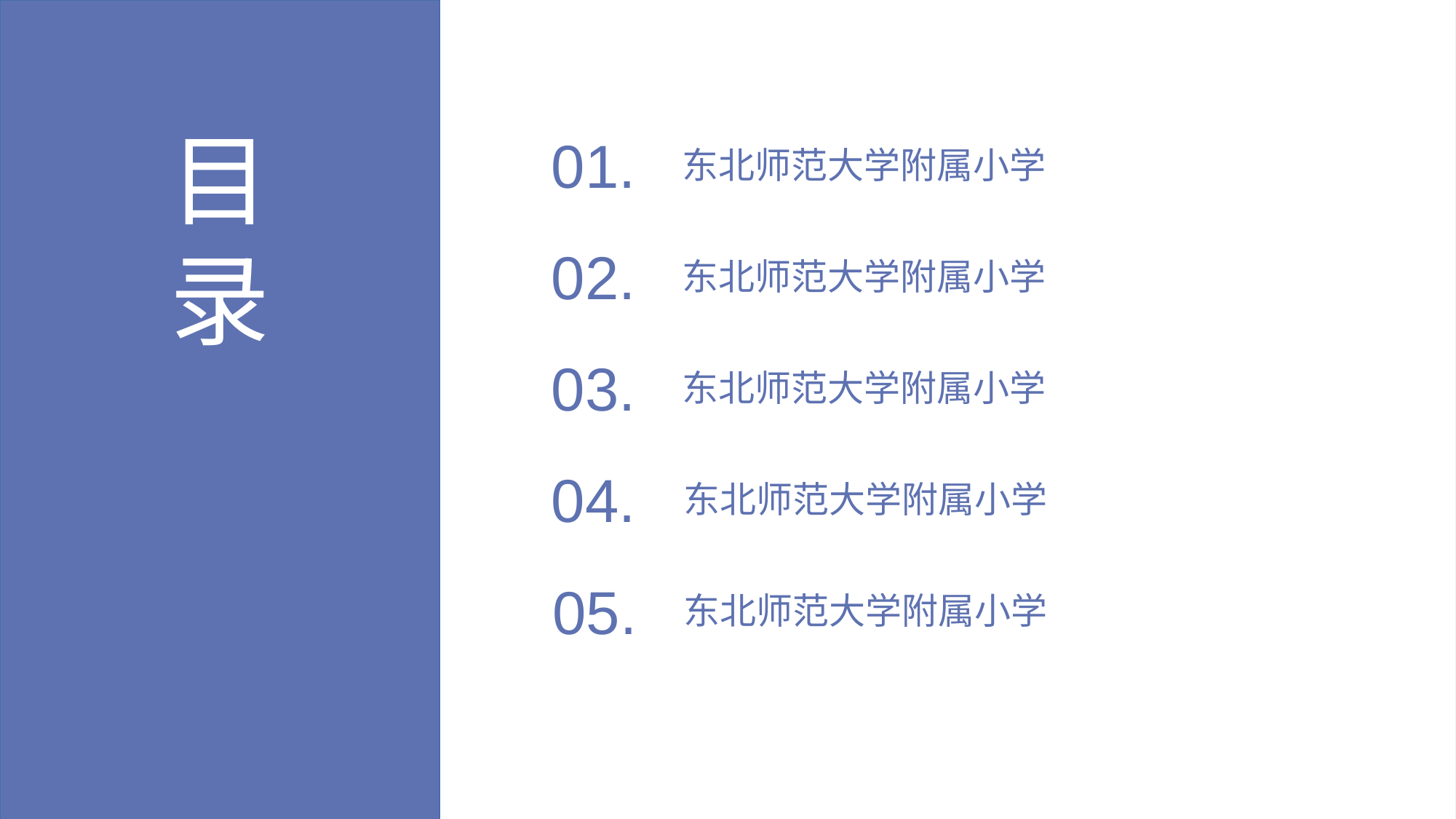

01.
东北师范大学附属小学
02.
东北师范大学附属小学
03.
东北师范大学附属小学
04.
东北师范大学附属小学
05.
东北师范大学附属小学